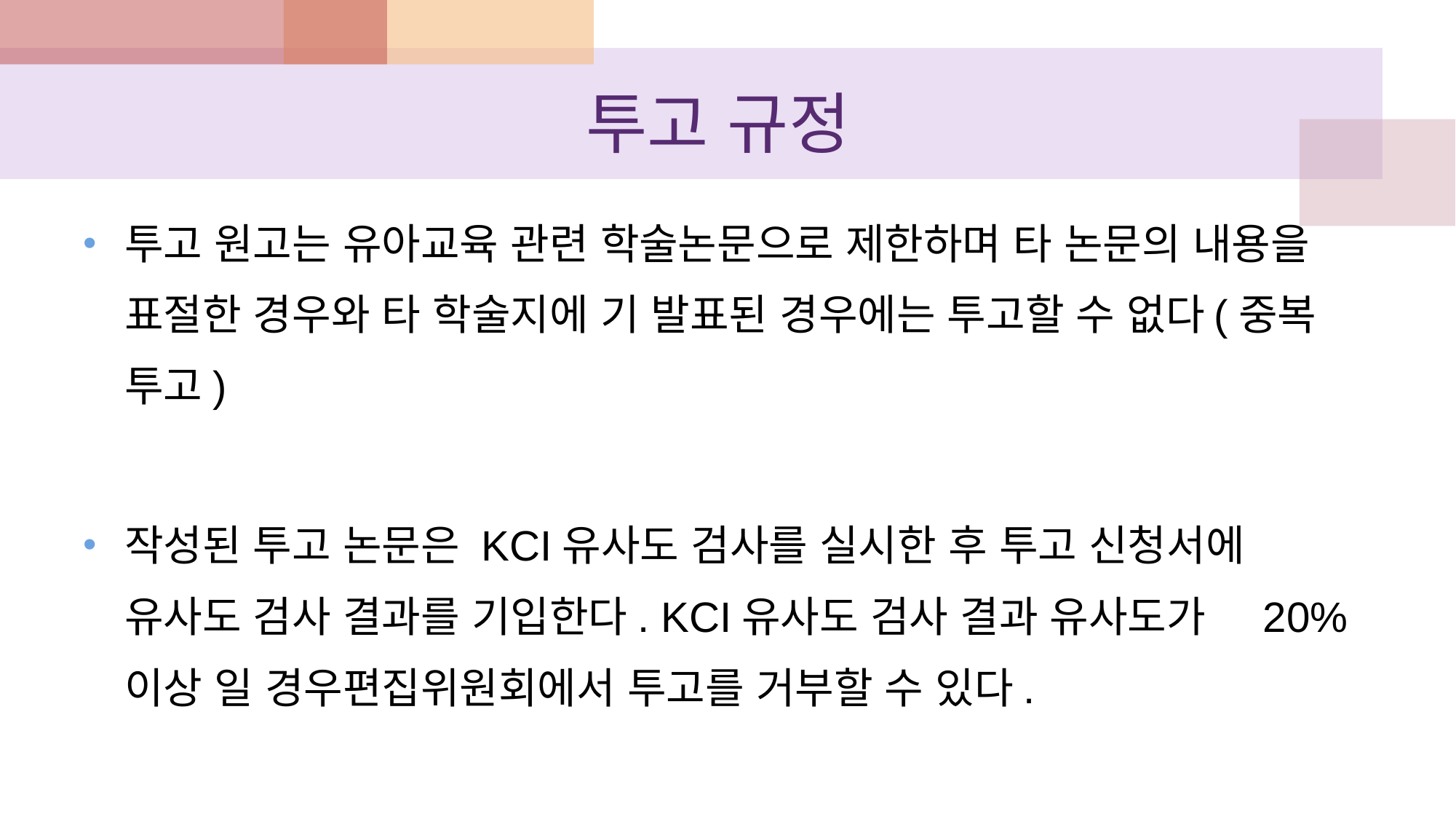

# 투고 규정
투고 원고는 유아교육 관련 학술논문으로 제한하며 타 논문의 내용을 표절한 경우와 타 학술지에 기 발표된 경우에는 투고할 수 없다(중복 투고)

작성된 투고 논문은 KCI유사도 검사를 실시한 후 투고 신청서에   유사도 검사 결과를 기입한다. KCI유사도 검사 결과 유사도가    20% 이상 일 경우편집위원회에서 투고를 거부할 수 있다.